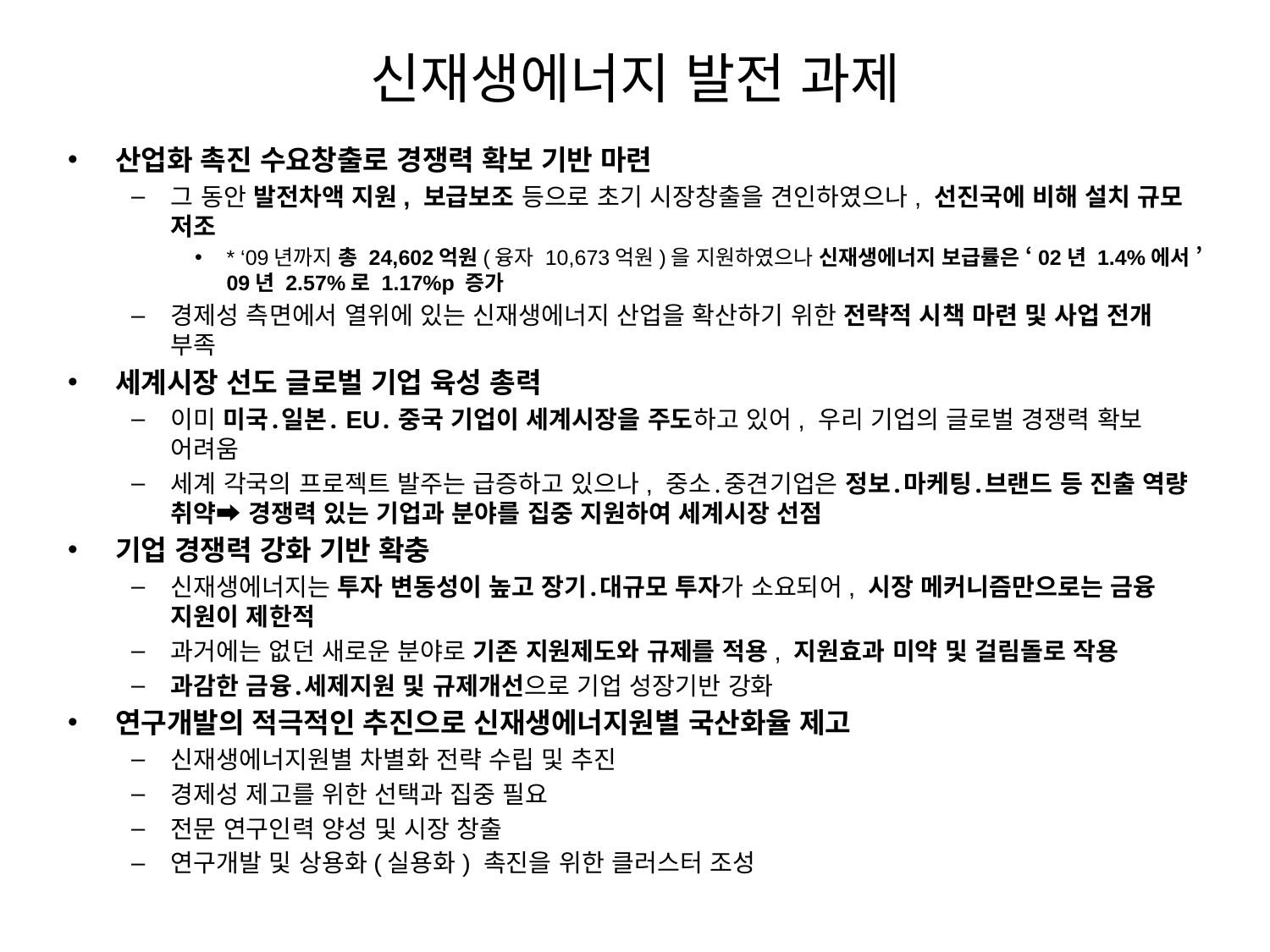

# 신재생에너지 발전 과제
산업화 촉진 수요창출로 경쟁력 확보 기반 마련
그 동안 발전차액 지원, 보급보조 등으로 초기 시장창출을 견인하였으나, 선진국에 비해 설치 규모 저조
* ‘09년까지 총 24,602억원(융자 10,673억원)을 지원하였으나 신재생에너지 보급률은 ‘02년 1.4%에서 ’09년 2.57%로 1.17%p 증가
경제성 측면에서 열위에 있는 신재생에너지 산업을 확산하기 위한 전략적 시책 마련 및 사업 전개 부족
세계시장 선도 글로벌 기업 육성 총력
이미 미국․일본․EU․중국 기업이 세계시장을 주도하고 있어, 우리 기업의 글로벌 경쟁력 확보 어려움
세계 각국의 프로젝트 발주는 급증하고 있으나, 중소․중견기업은 정보․마케팅․브랜드 등 진출 역량 취약➡ 경쟁력 있는 기업과 분야를 집중 지원하여 세계시장 선점
기업 경쟁력 강화 기반 확충
신재생에너지는 투자 변동성이 높고 장기․대규모 투자가 소요되어, 시장 메커니즘만으로는 금융 지원이 제한적
과거에는 없던 새로운 분야로 기존 지원제도와 규제를 적용, 지원효과 미약 및 걸림돌로 작용
과감한 금융․세제지원 및 규제개선으로 기업 성장기반 강화
연구개발의 적극적인 추진으로 신재생에너지원별 국산화율 제고
신재생에너지원별 차별화 전략 수립 및 추진
경제성 제고를 위한 선택과 집중 필요
전문 연구인력 양성 및 시장 창출
연구개발 및 상용화(실용화) 촉진을 위한 클러스터 조성